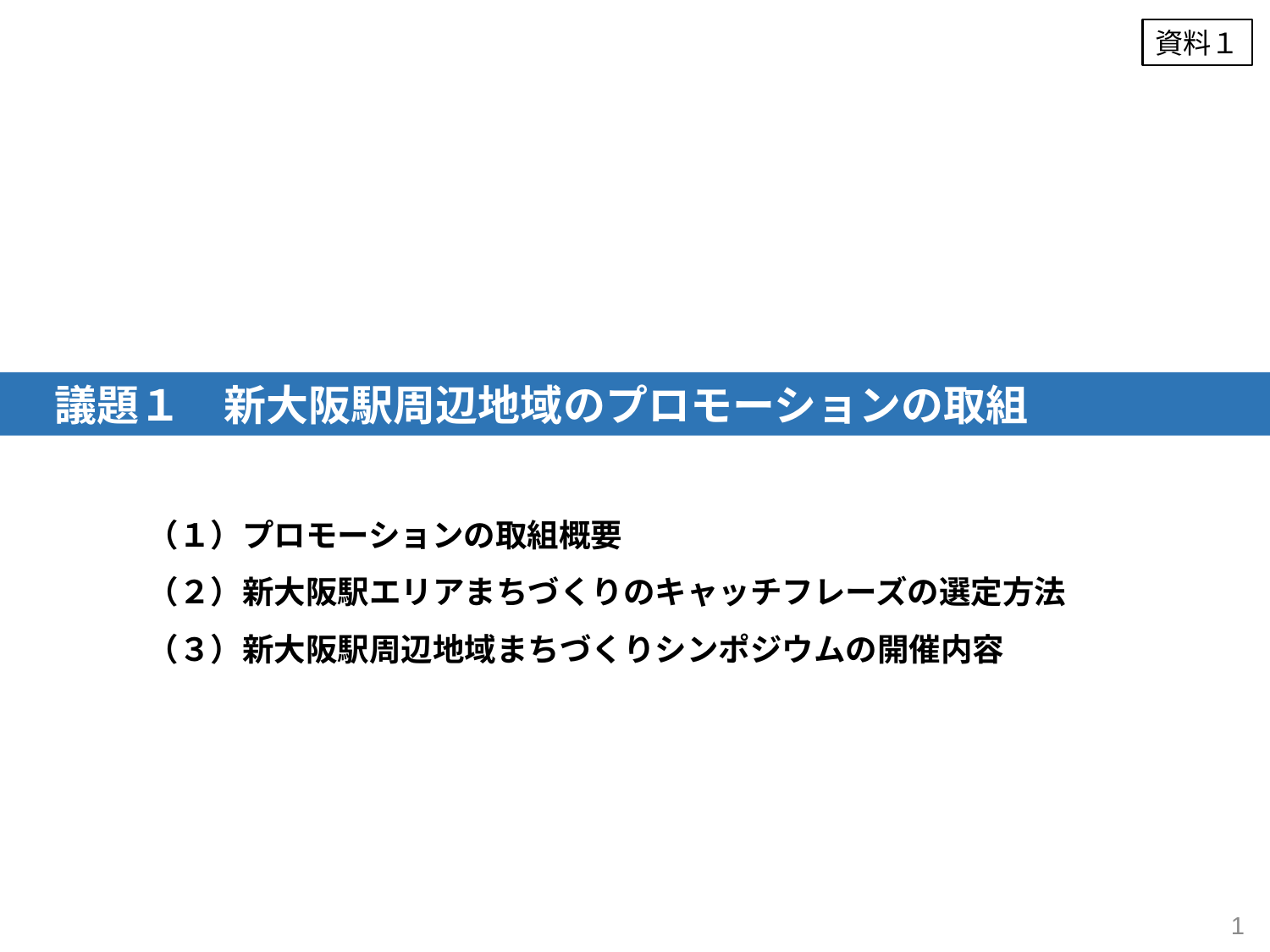

資料１
　議題１　新大阪駅周辺地域のプロモーションの取組
　　（１）プロモーションの取組概要
　　（２）新大阪駅エリアまちづくりのキャッチフレーズの選定方法
　　（３）新大阪駅周辺地域まちづくりシンポジウムの開催内容
1